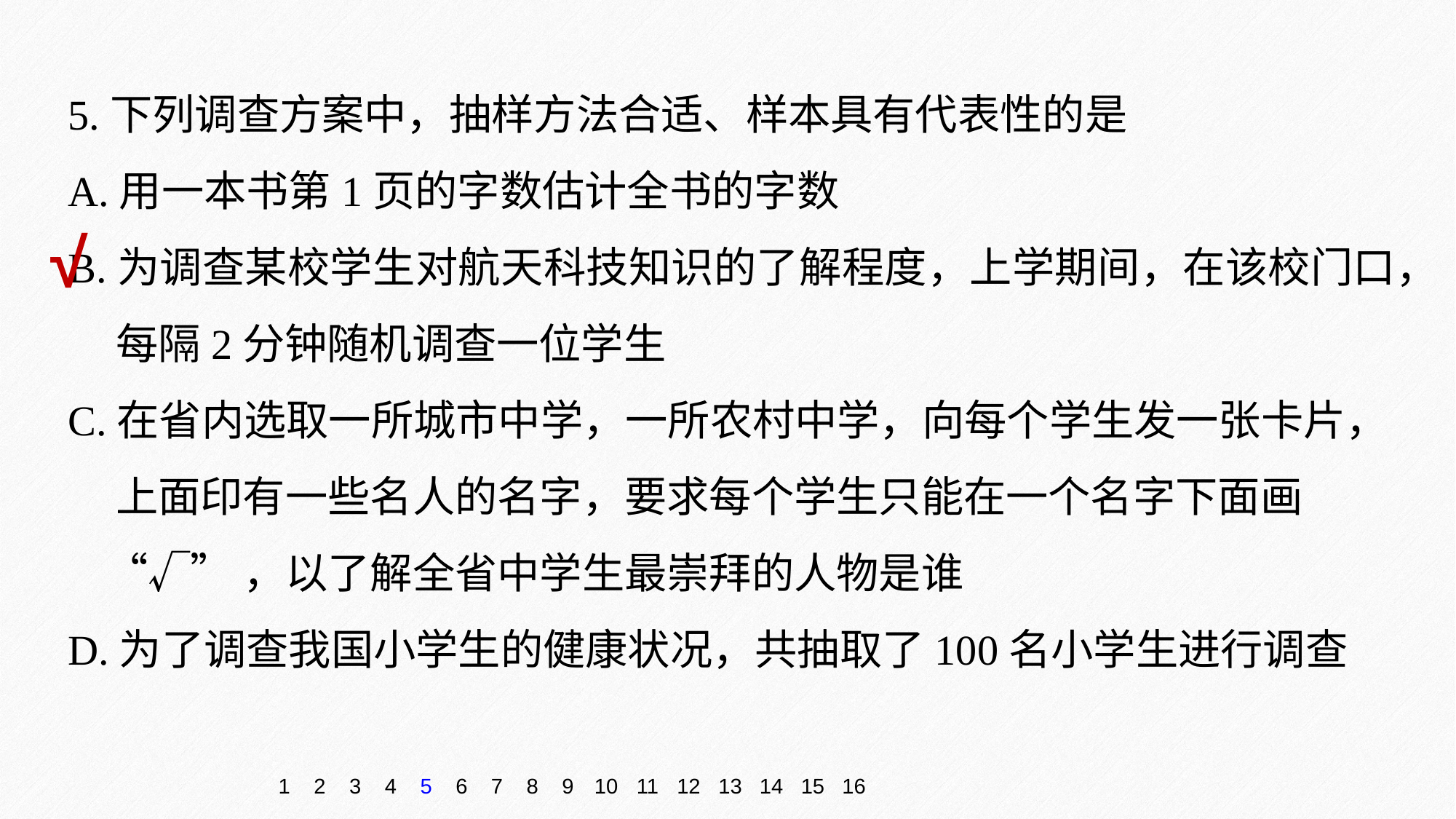

5.下列调查方案中，抽样方法合适、样本具有代表性的是
A.用一本书第1页的字数估计全书的字数
B.为调查某校学生对航天科技知识的了解程度，上学期间，在该校门口，
    每隔2分钟随机调查一位学生
C.在省内选取一所城市中学，一所农村中学，向每个学生发一张卡片，
    上面印有一些名人的名字，要求每个学生只能在一个名字下面画
    “√”，以了解全省中学生最崇拜的人物是谁
D.为了调查我国小学生的健康状况，共抽取了100名小学生进行调查
√
1
2
3
4
5
6
7
8
9
10
11
12
13
14
15
16